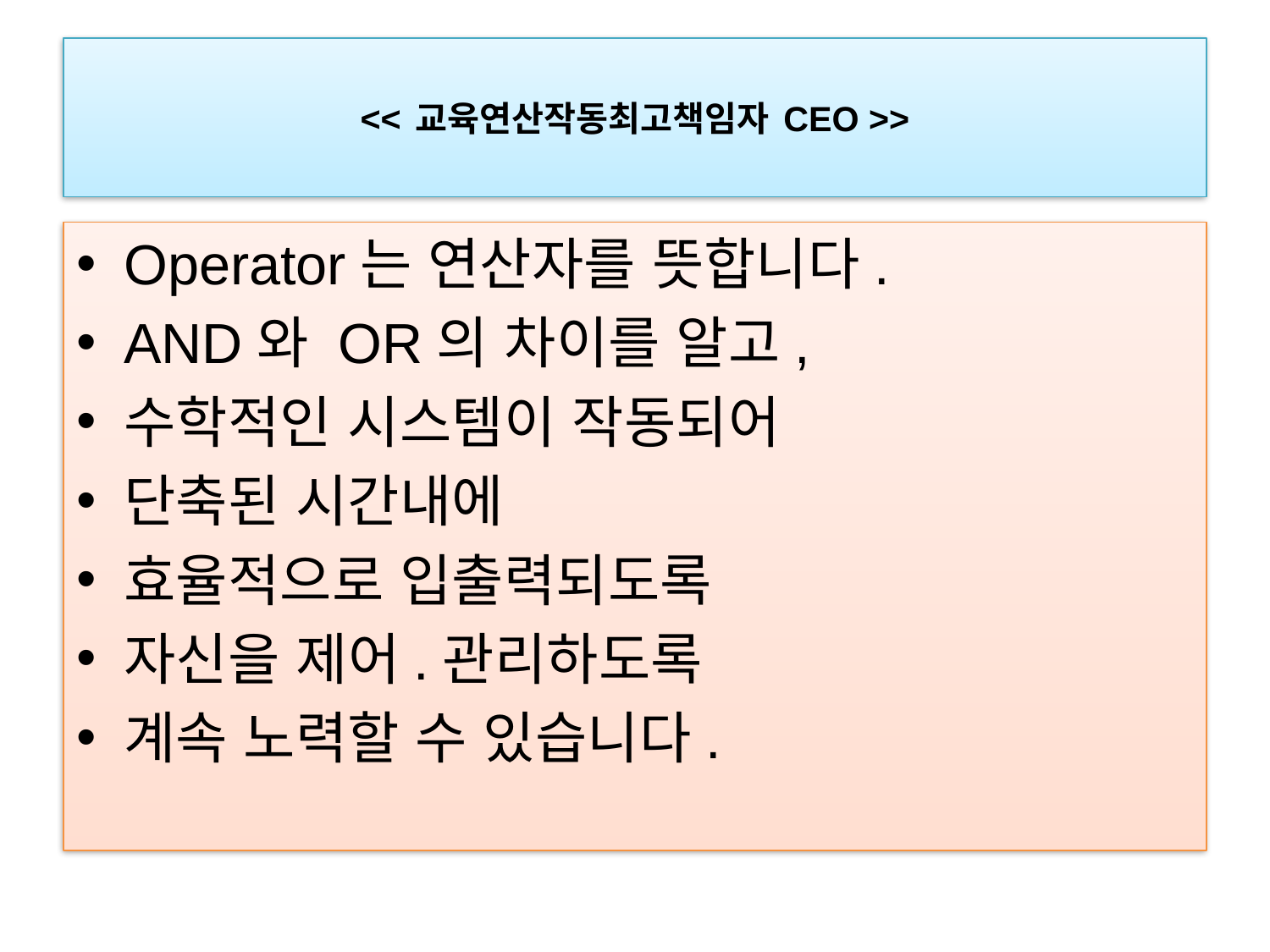

# << 교육연산작동최고책임자 CEO >>
Operator는 연산자를 뜻합니다.
AND와 OR의 차이를 알고,
수학적인 시스템이 작동되어
단축된 시간내에
효율적으로 입출력되도록
자신을 제어.관리하도록
계속 노력할 수 있습니다.